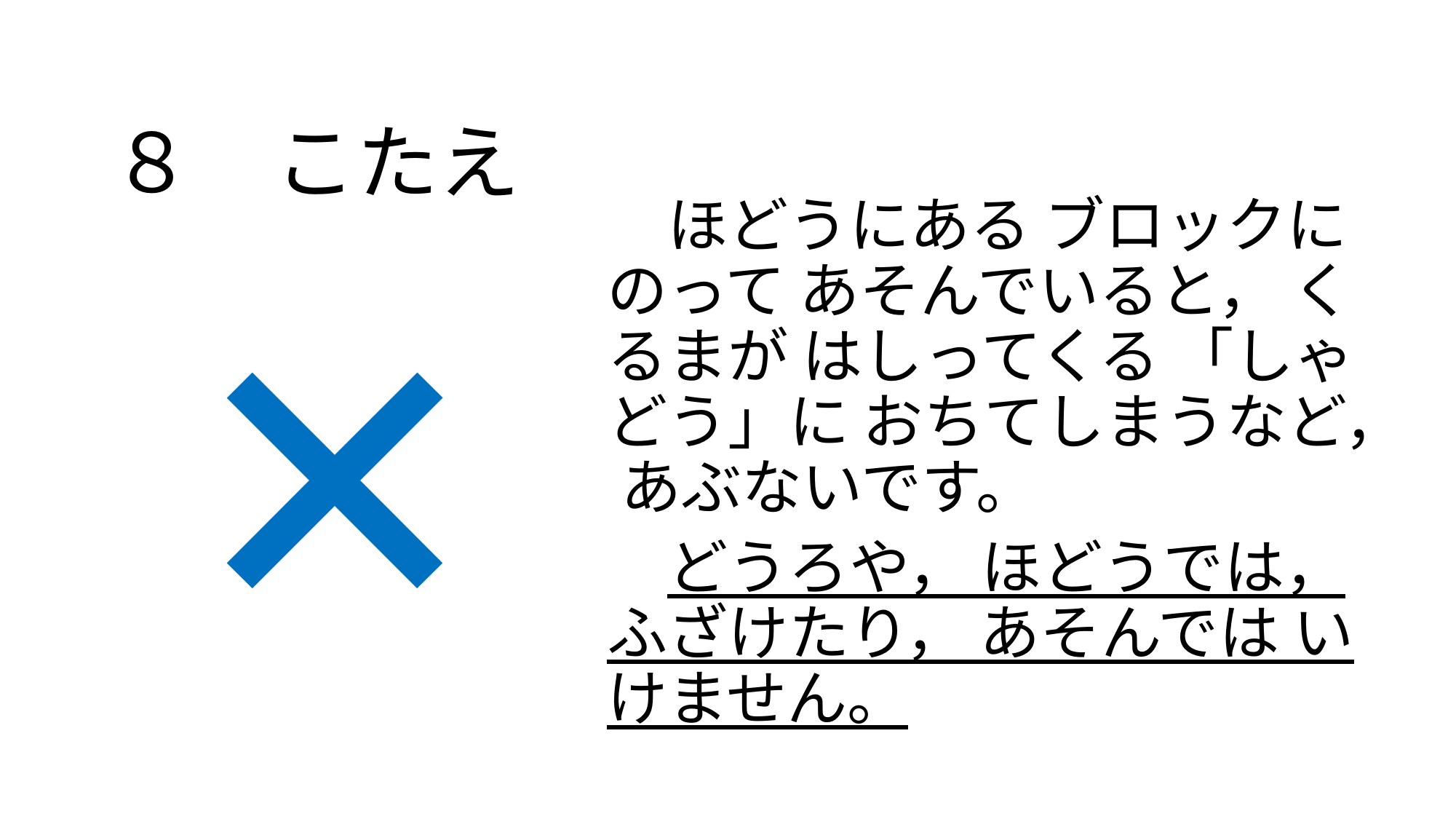

# ８　こたえ
　ほどうにある ブロックに のって あそんでいると， くるまが はしってくる 「しゃどう」に おちてしまうなど， あぶないです。
　どうろや， ほどうでは， ふざけたり， あそんでは いけません。
✕